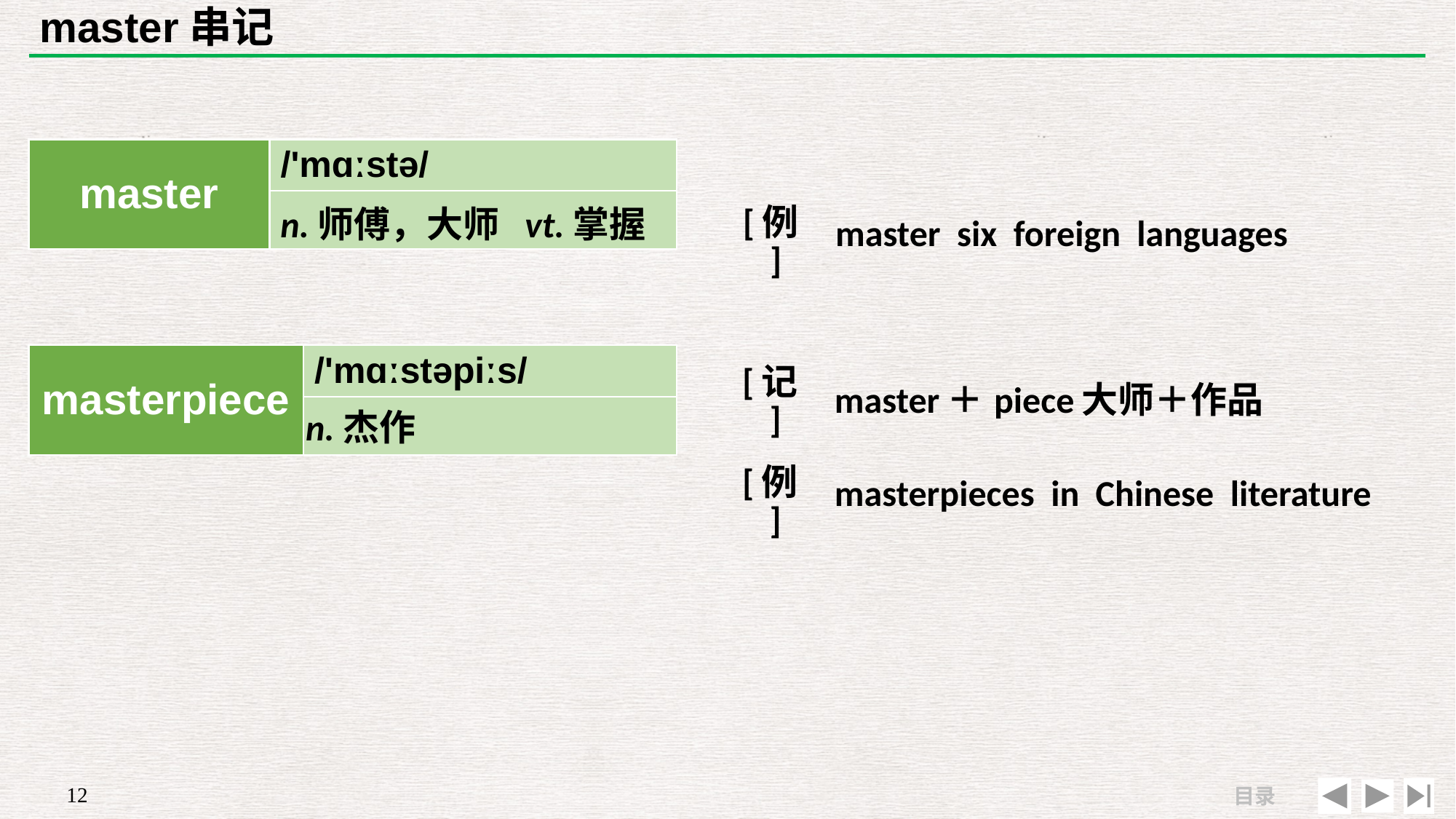

# master串记

| master | /'mɑːstə/ |
| --- | --- |
|  |  |
|  |  |
| --- | --- |
| [例] | master six foreign languages |
n.师傅，大师  vt.掌握
| masterpiece | /'mɑːstəpiːs/ |
| --- | --- |
|  |  |
| [记] | master＋piece大师＋作品 |
| --- | --- |
| [例] | masterpieces in Chinese literature |
n.杰作